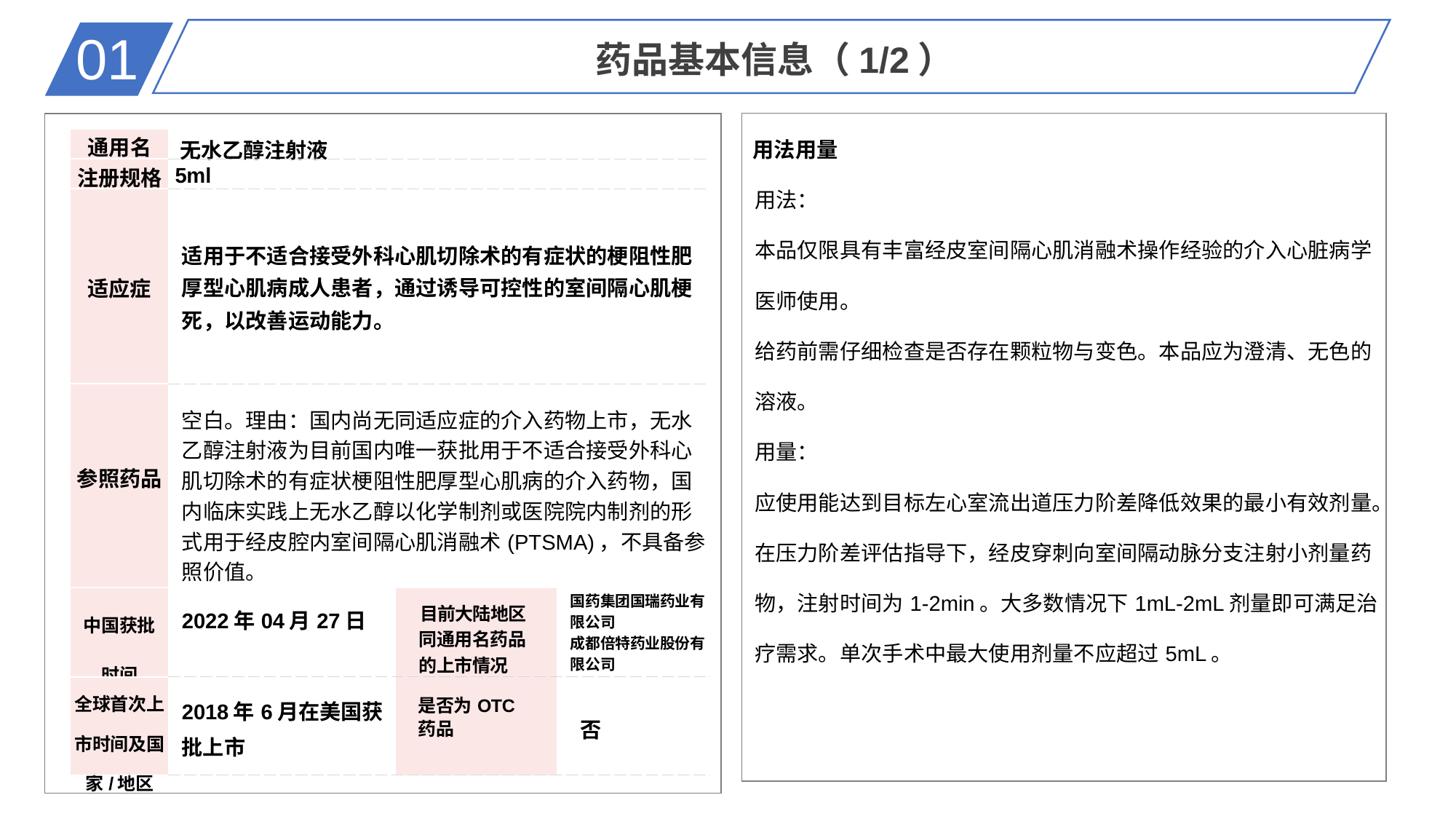

01

药品基本信息（1/2）
| 用法用量 用法： 本品仅限具有丰富经皮室间隔心肌消融术操作经验的介入心脏病学医师使用。 给药前需仔细检查是否存在颗粒物与变色。本品应为澄清、无色的溶液。 用量： 应使用能达到目标左心室流出道压力阶差降低效果的最小有效剂量。在压力阶差评估指导下，经皮穿刺向室间隔动脉分支注射小剂量药物，注射时间为1-2min。大多数情况下1mL-2mL剂量即可满足治疗需求。单次手术中最大使用剂量不应超过5mL。 |
| --- |
|  |  |  |  |  |  |
| --- | --- | --- | --- | --- | --- |
|  | 通用名 | 无水乙醇注射液 |  |  |  |
|  | 注册规格 | 5ml |  |  |  |
|  | 适应症 | 适用于不适合接受外科心肌切除术的有症状的梗阻性肥厚型心肌病成人患者，通过诱导可控性的室间隔心肌梗死，以改善运动能力。 |  |  |  |
|  | 参照药品 | 空白。理由：国内尚无同适应症的介入药物上市，无水乙醇注射液为目前国内唯一获批用于不适合接受外科心肌切除术的有症状梗阻性肥厚型心肌病的介入药物，国内临床实践上无水乙醇以化学制剂或医院院内制剂的形式用于经皮腔内室间隔心肌消融术(PTSMA)，不具备参照价值。 |  |  |  |
|  | 中国获批 时间 | 2022年04月27日 | 目前大陆地区 同通用名药品 的上市情况 | 国药集团国瑞药业有限公司 成都倍特药业股份有限公司 |  |
|  | 全球首次上市时间及国家/地区 | 2018年6月在美国获批上市 | 是否为OTC 药品 | 否 |  |
|  |  |  |  |  |  |